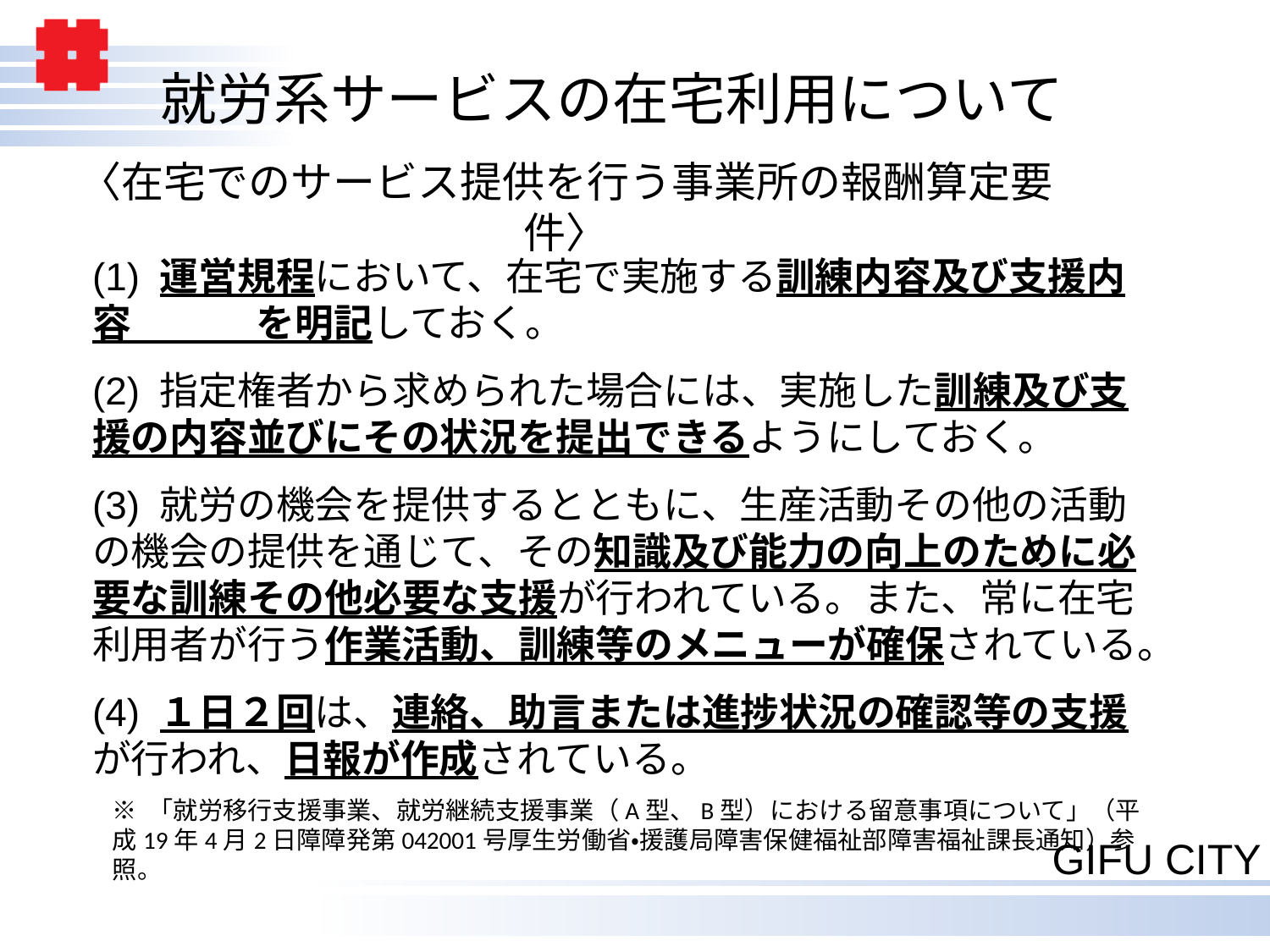

# 就労系サービスの在宅利用について
〈在宅でのサービス提供を行う事業所の報酬算定要件〉
(1) 運営規程において、在宅で実施する訓練内容及び支援内容 　　　を明記しておく。
(2) 指定権者から求められた場合には、実施した訓練及び支援の内容並びにその状況を提出できるようにしておく。
(3) 就労の機会を提供するとともに、生産活動その他の活動の機会の提供を通じて、その知識及び能力の向上のために必要な訓練その他必要な支援が行われている。また、常に在宅利用者が行う作業活動、訓練等のメニューが確保されている。
(4) １日２回は、連絡、助言または進捗状況の確認等の支援が行われ、日報が作成されている。

※ 「就労移行支援事業、就労継続支援事業（A型、B型）における留意事項について」（平成19年4月2日障障発第042001号厚生労働省・援護局障害保健福祉部障害福祉課長通知）参照。